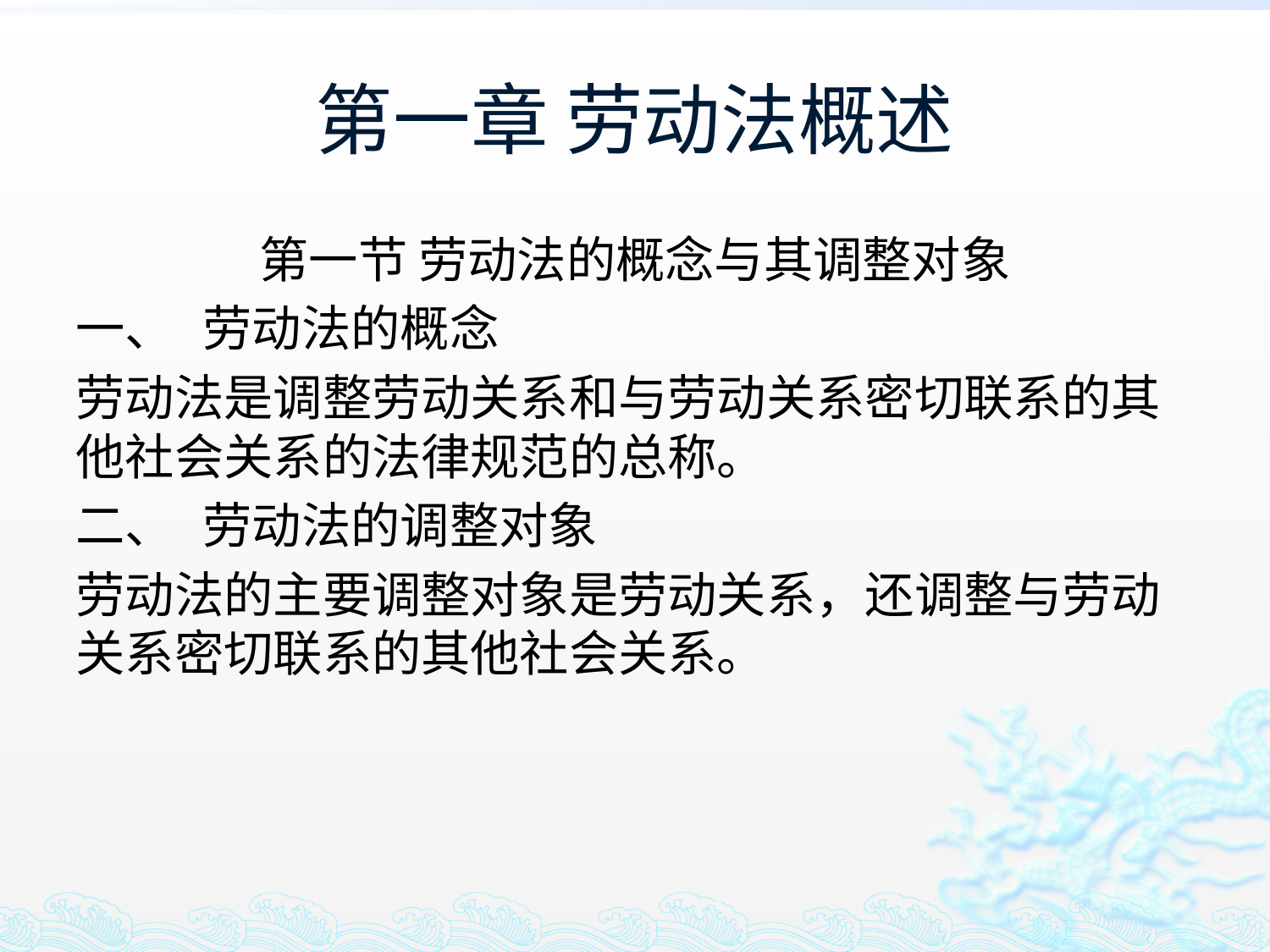

# 第一章 劳动法概述
第一节 劳动法的概念与其调整对象
一、	劳动法的概念
劳动法是调整劳动关系和与劳动关系密切联系的其他社会关系的法律规范的总称。
二、	劳动法的调整对象
劳动法的主要调整对象是劳动关系，还调整与劳动关系密切联系的其他社会关系。